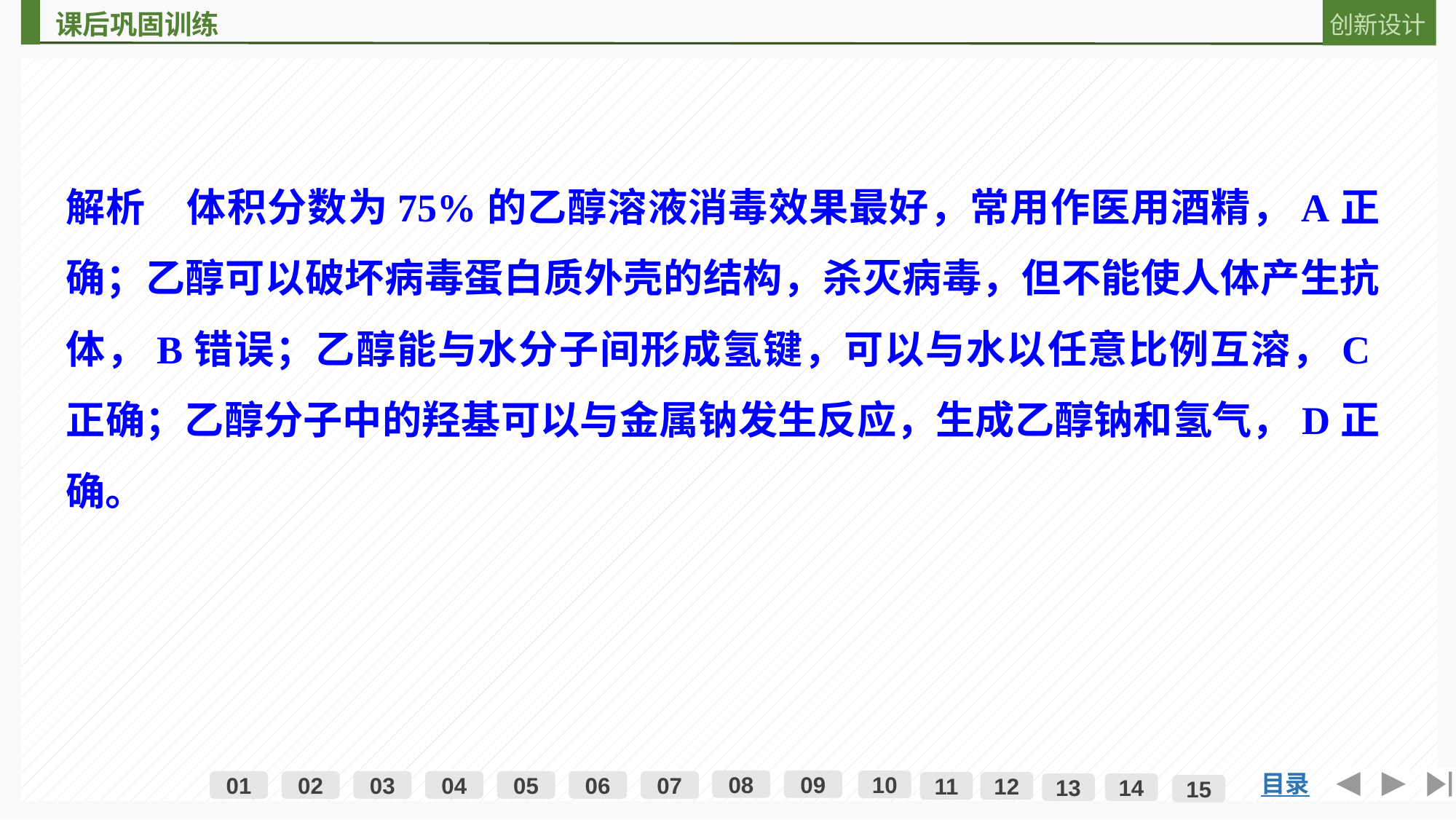

解析　体积分数为75%的乙醇溶液消毒效果最好，常用作医用酒精，A正确；乙醇可以破坏病毒蛋白质外壳的结构，杀灭病毒，但不能使人体产生抗体，B错误；乙醇能与水分子间形成氢键，可以与水以任意比例互溶，C正确；乙醇分子中的羟基可以与金属钠发生反应，生成乙醇钠和氢气，D正确。